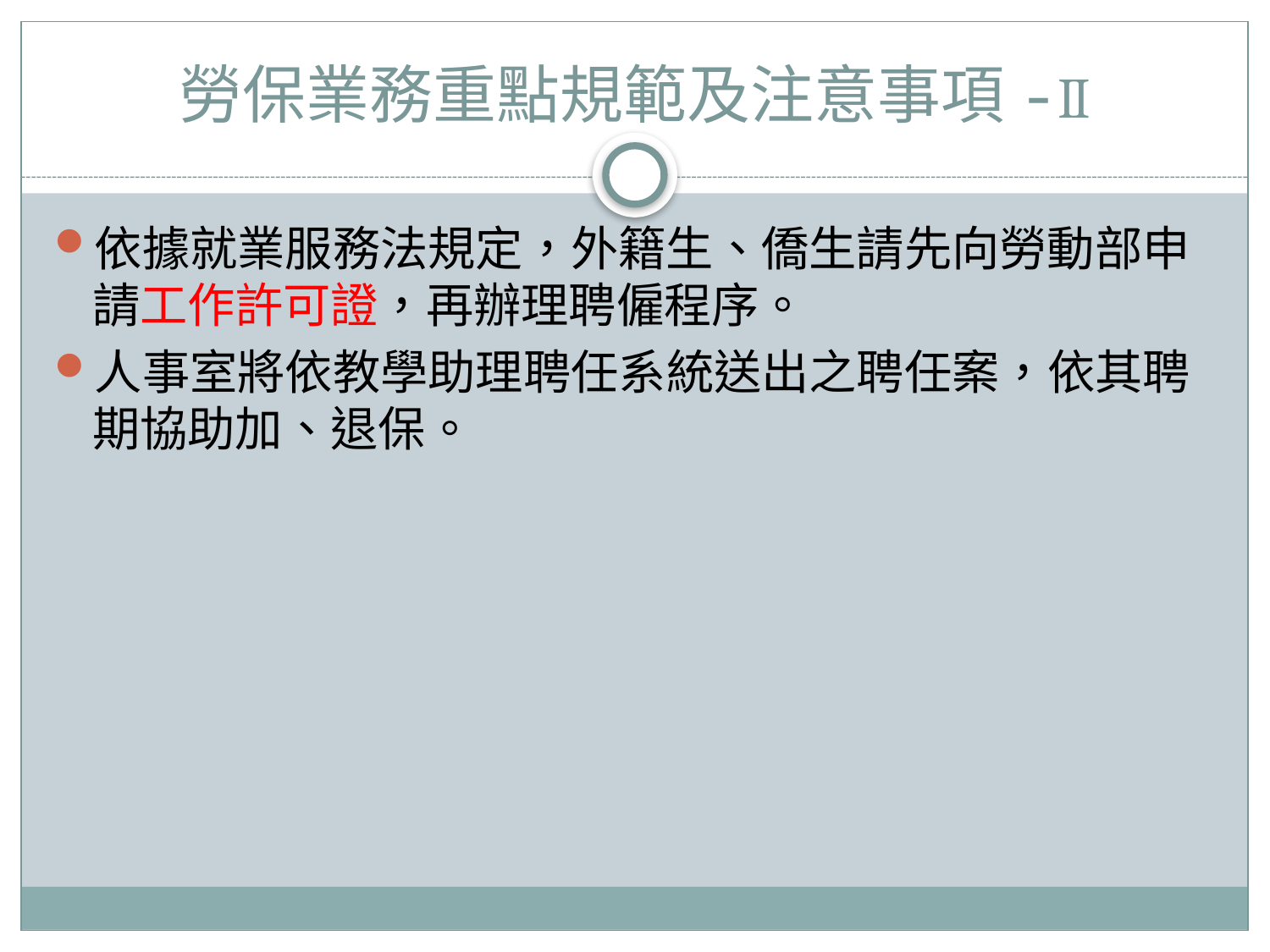

# 勞保業務重點規範及注意事項-Ⅱ
依據就業服務法規定，外籍生、僑生請先向勞動部申請工作許可證，再辦理聘僱程序。
人事室將依教學助理聘任系統送出之聘任案，依其聘期協助加、退保。